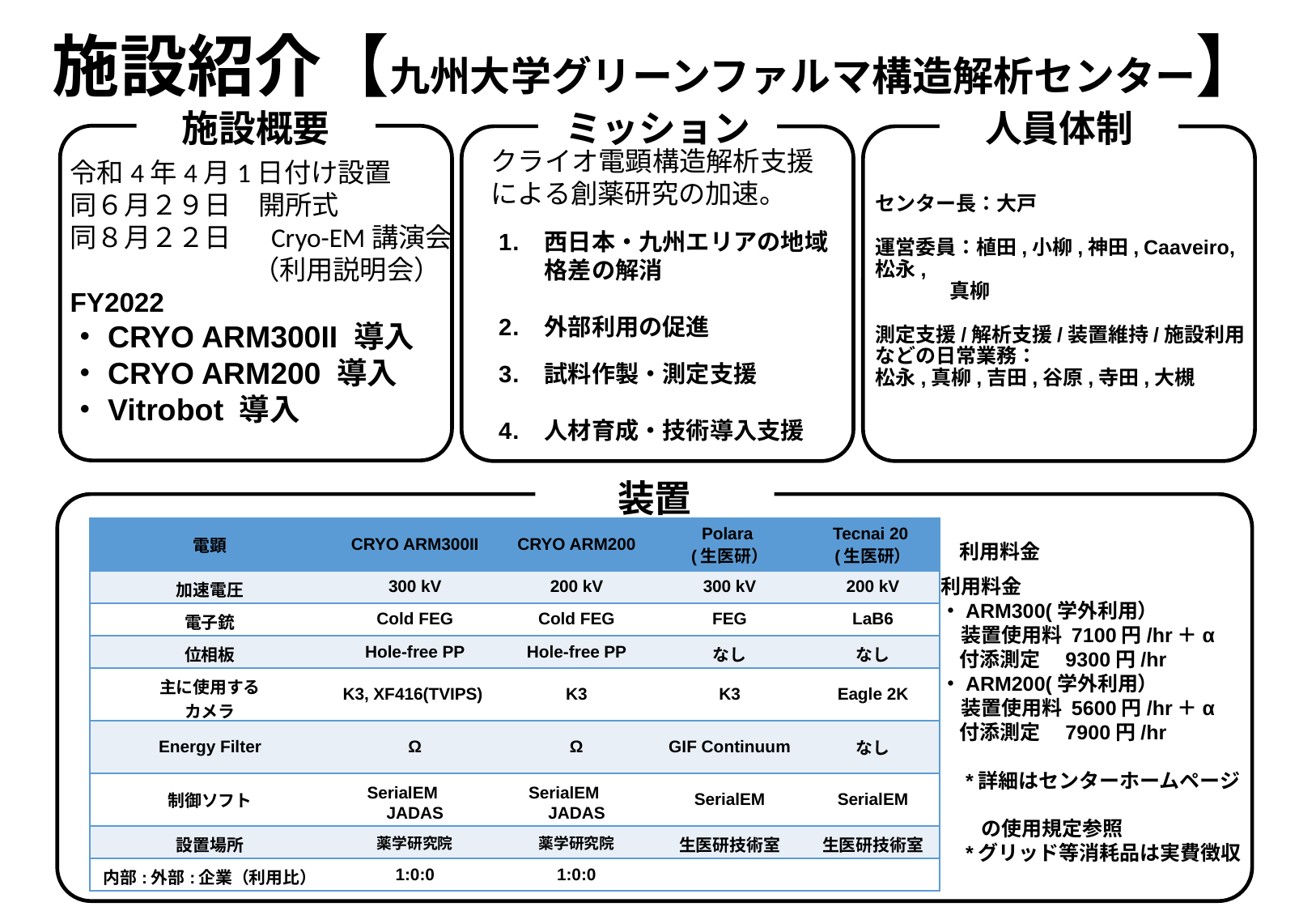

施設紹介【九州大学グリーンファルマ構造解析センター】
施設概要
ミッション
人員体制

クライオ電顕構造解析支援
による創薬研究の加速。

令和4年4月1日付け設置
同６月２９日　開所式
同８月２２日　 Cryo-EM講演会
                             （利用説明会）
FY2022
・CRYO ARM300II 導入
・CRYO ARM200 導入
・Vitrobot 導入
センター長：大戸

運営委員：植田,小柳,神田, Caaveiro,松永,
               真柳

測定支援/解析支援/装置維持/施設利用などの日常業務：
松永,真柳,吉田,谷原,寺田,大槻

西日本・九州エリアの地域格差の解消

外部利用の促進
試料作製・測定支援

人材育成・技術導入支援
装置

| 電顕 | CRYO ARM300II | CRYO ARM200 | Polara (生医研） | Tecnai 20 (生医研） |
| --- | --- | --- | --- | --- |
| 加速電圧 | 300 kV | 200 kV | 300 kV | 200 kV |
| 電子銃 | Cold FEG | Cold FEG | FEG | LaB6 |
| 位相板 | Hole-free PP | Hole-free PP | なし | なし |
| 主に使用する カメラ | K3, XF416(TVIPS) | K3 | K3 | Eagle 2K |
| Energy Filter | Ω | Ω | GIF Continuum | なし |
| 制御ソフト | SerialEM　JADAS | SerialEM　JADAS | SerialEM | SerialEM |
| 設置場所 | 薬学研究院 | 薬学研究院 | 生医研技術室 | 生医研技術室 |
| 内部:外部:企業（利用比） | 1:0:0 | 1:0:0 |  |  |
利用料金
利用料金
・ARM300(学外利用）
　装置使用料 7100円/hr＋α
   付添測定　9300円/hr
・ARM200(学外利用）
　装置使用料 5600円/hr＋α
   付添測定　7900円/hr

　*詳細はセンターホームページ
　　の使用規定参照
　*グリッド等消耗品は実費徴収